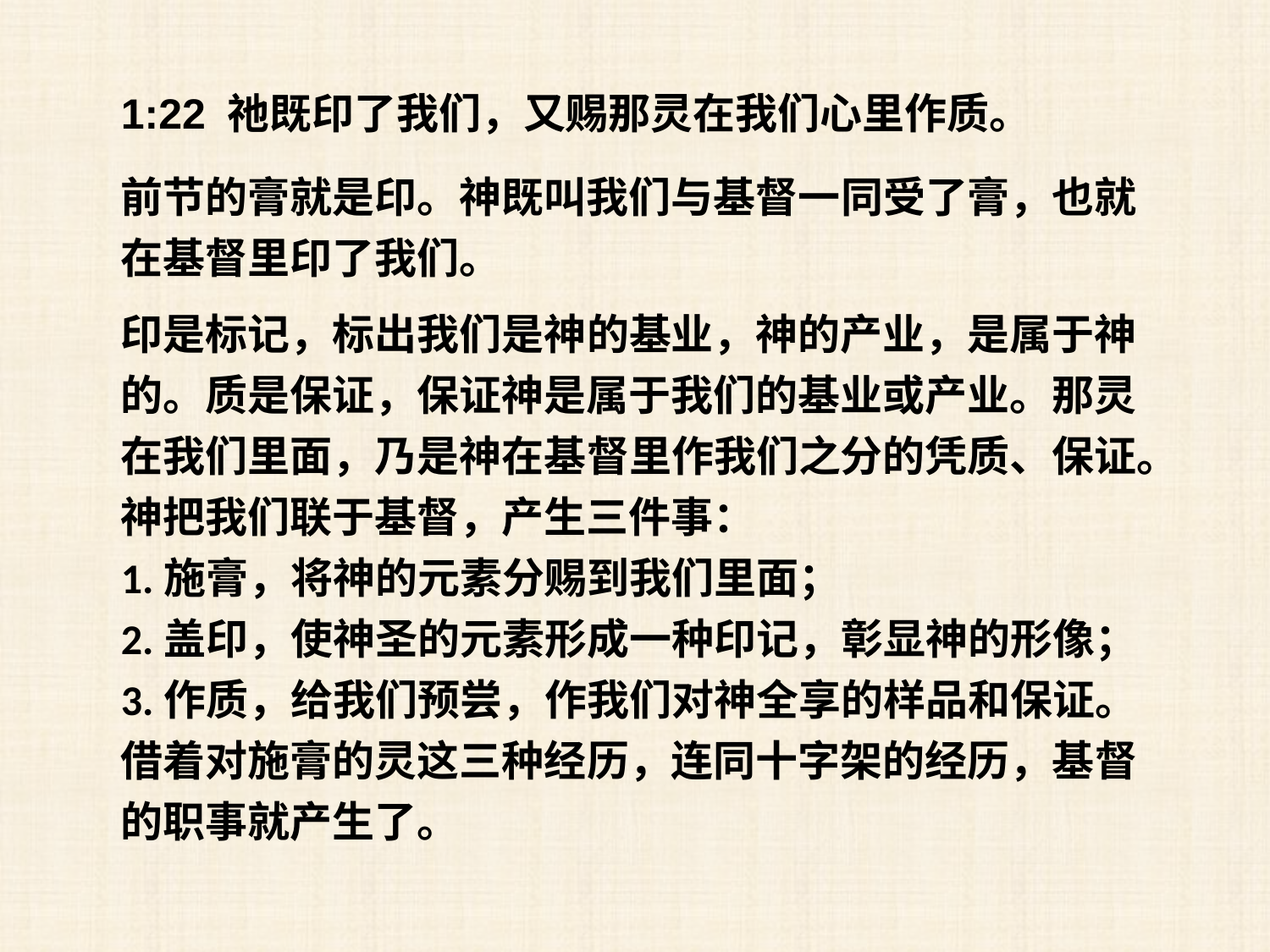

1:22 祂既印了我们，又赐那灵在我们心里作质。
前节的膏就是印。神既叫我们与基督一同受了膏，也就在基督里印了我们。
印是标记，标出我们是神的基业，神的产业，是属于神的。质是保证，保证神是属于我们的基业或产业。那灵在我们里面，乃是神在基督里作我们之分的凭质、保证。
神把我们联于基督，产生三件事：
1.施膏，将神的元素分赐到我们里面；
2.盖印，使神圣的元素形成一种印记，彰显神的形像；
3.作质，给我们预尝，作我们对神全享的样品和保证。借着对施膏的灵这三种经历，连同十字架的经历，基督的职事就产生了。